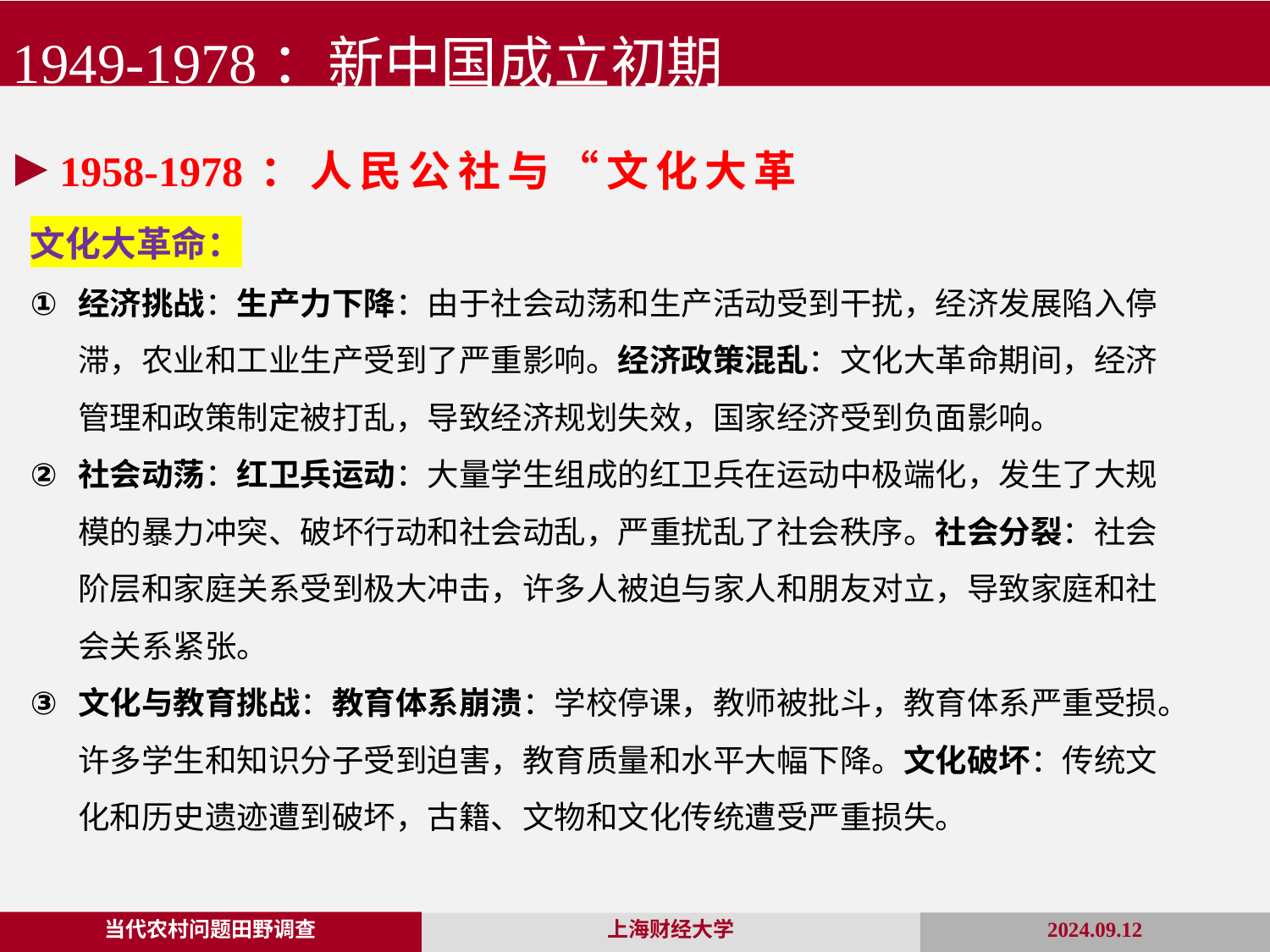

1949-1978：新中国成立初期
1958-1978：人民公社与“文化大革命”
文化大革命：
经济挑战：生产力下降：由于社会动荡和生产活动受到干扰，经济发展陷入停滞，农业和工业生产受到了严重影响。经济政策混乱：文化大革命期间，经济管理和政策制定被打乱，导致经济规划失效，国家经济受到负面影响。
社会动荡：红卫兵运动：大量学生组成的红卫兵在运动中极端化，发生了大规模的暴力冲突、破坏行动和社会动乱，严重扰乱了社会秩序。社会分裂：社会阶层和家庭关系受到极大冲击，许多人被迫与家人和朋友对立，导致家庭和社会关系紧张。
文化与教育挑战：教育体系崩溃：学校停课，教师被批斗，教育体系严重受损。许多学生和知识分子受到迫害，教育质量和水平大幅下降。文化破坏：传统文化和历史遗迹遭到破坏，古籍、文物和文化传统遭受严重损失。
当代农村问题田野调查
2024.09.12
上海财经大学